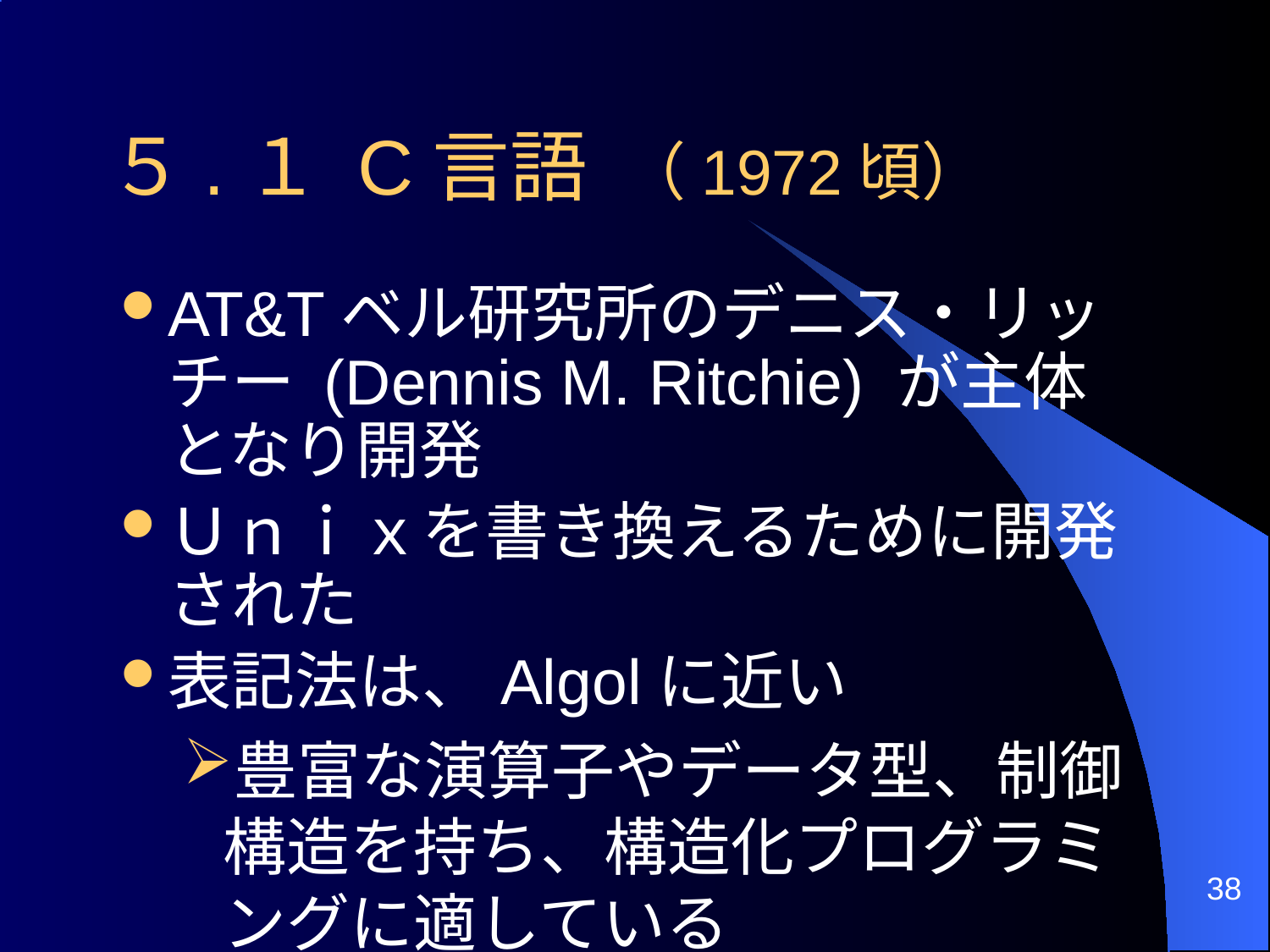

# ５.１ C言語  （1972頃）
AT&Tベル研究所のデニス・リッチー (Dennis M. Ritchie) が主体となり開発
Ｕｎｉｘを書き換えるために開発された
表記法は、Algolに近い
豊富な演算子やデータ型、制御構造を持ち、構造化プログラミングに適している
38